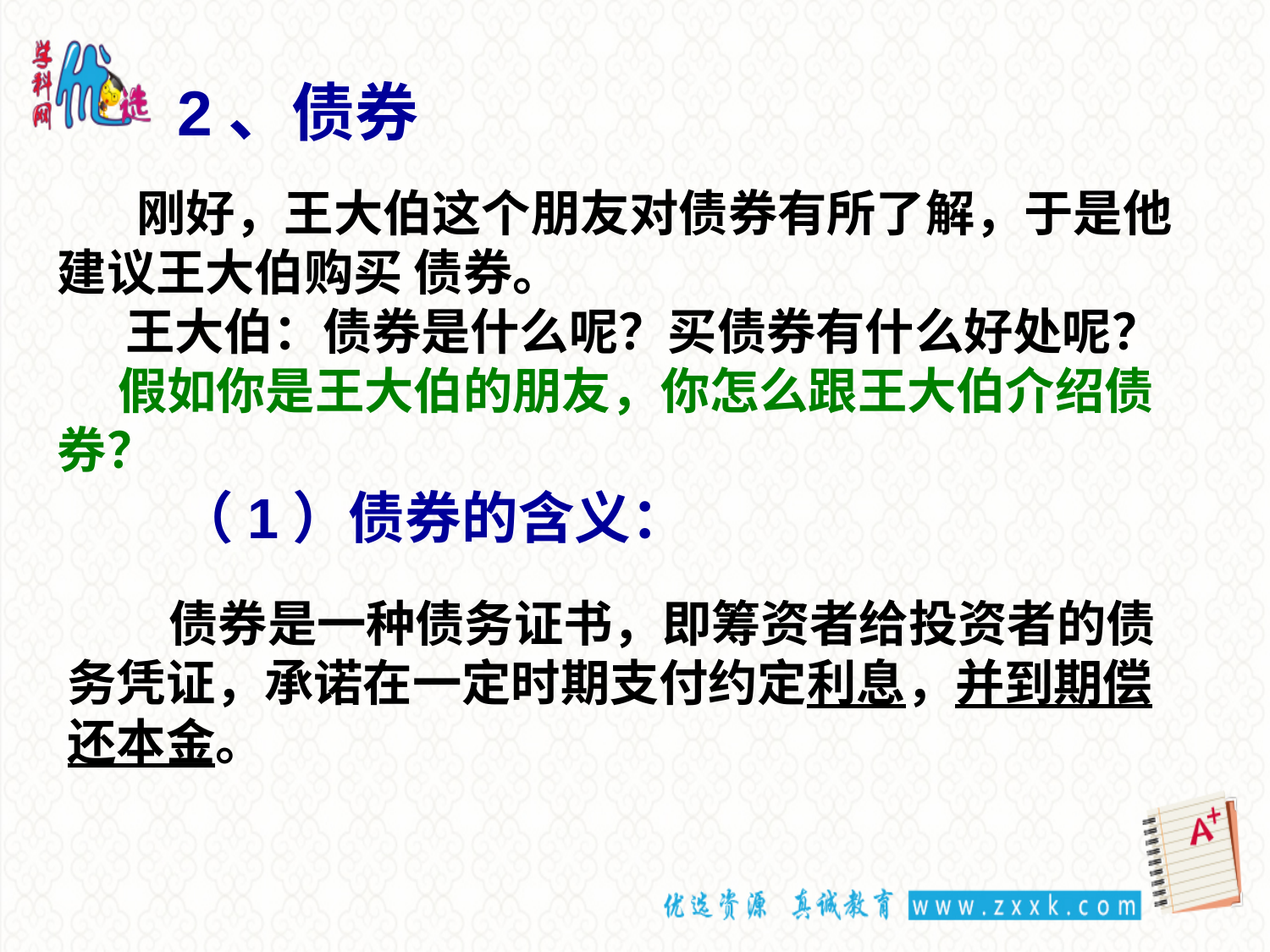

2、债券
      刚好，王大伯这个朋友对债券有所了解，于是他建议王大伯购买 债券。
     王大伯：债券是什么呢？买债券有什么好处呢？
　 假如你是王大伯的朋友，你怎么跟王大伯介绍债券？
（1）债券的含义：
        债券是一种债务证书，即筹资者给投资者的债务凭证，承诺在一定时期支付约定利息，并到期偿还本金。